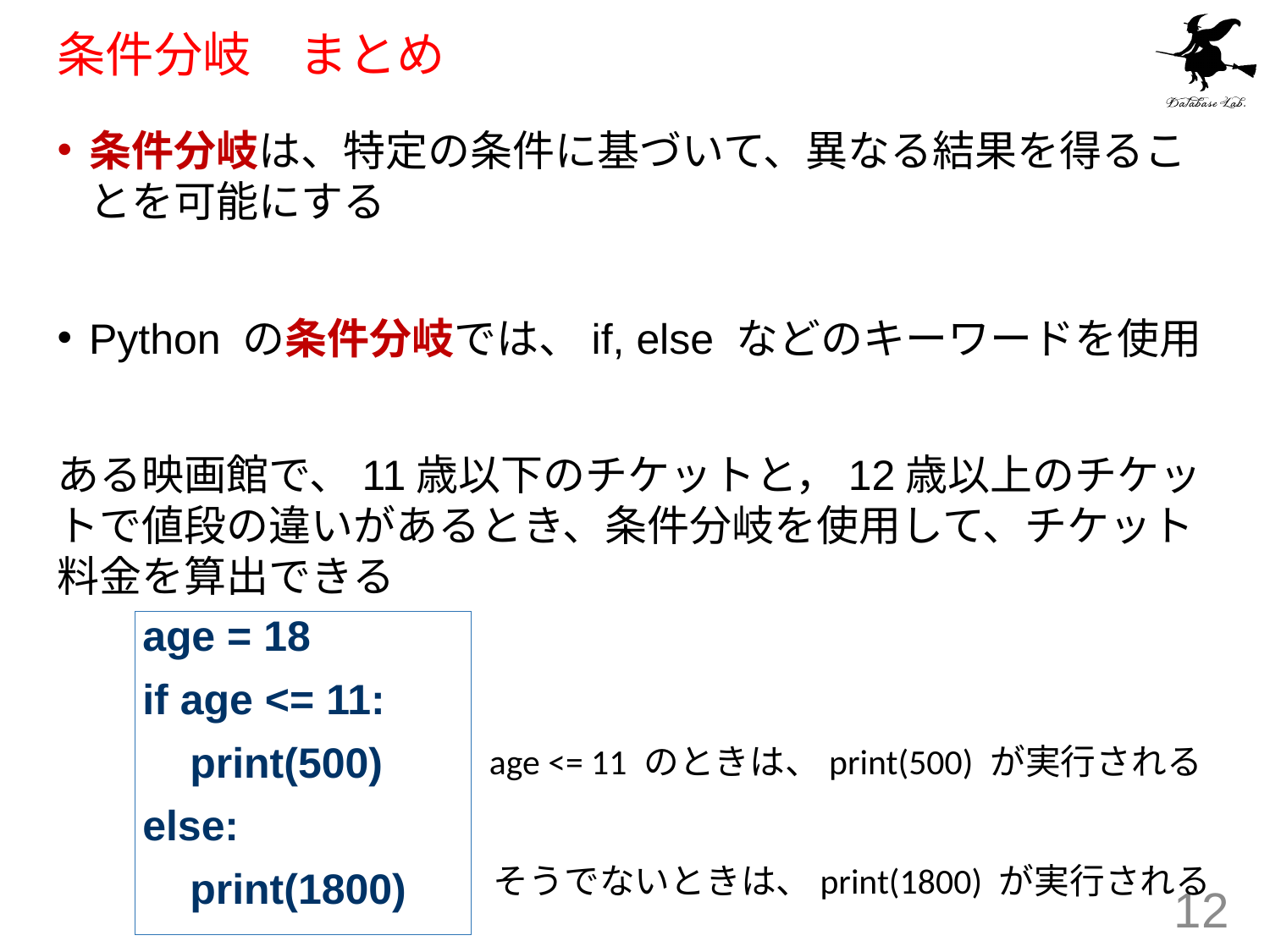

# 条件分岐　まとめ
条件分岐は、特定の条件に基づいて、異なる結果を得ることを可能にする

Python の条件分岐では、if, else などのキーワードを使用

ある映画館で、11歳以下のチケットと，12歳以上のチケットで値段の違いがあるとき、条件分岐を使用して、チケット料金を算出できる

age = 18
if age <= 11:
    print(500)
else:
    print(1800)

age <= 11 のときは、print(500) が実行される
そうでないときは、print(1800) が実行される
12